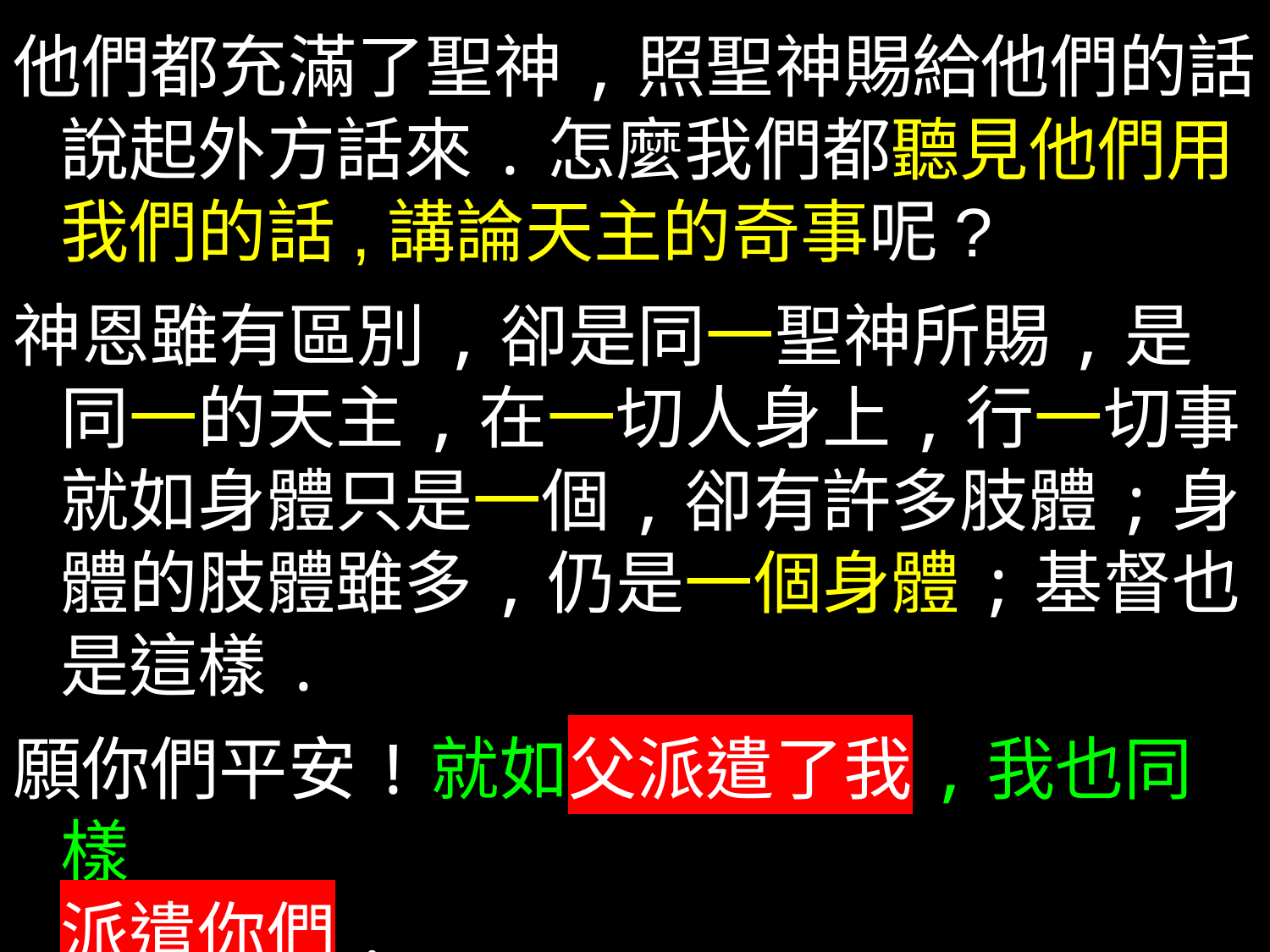

他們都充滿了聖神,照聖神賜給他們的話,說起外方話來.怎麼我們都聽見他們用我們的話,講論天主的奇事呢?
神恩雖有區別,卻是同一聖神所賜,是同一的天主,在一切人身上,行一切事.就如身體只是一個,卻有許多肢體;身體的肢體雖多,仍是一個身體;基督也是這樣.
願你們平安!就如父派遣了我,我也同樣
派遣你們.